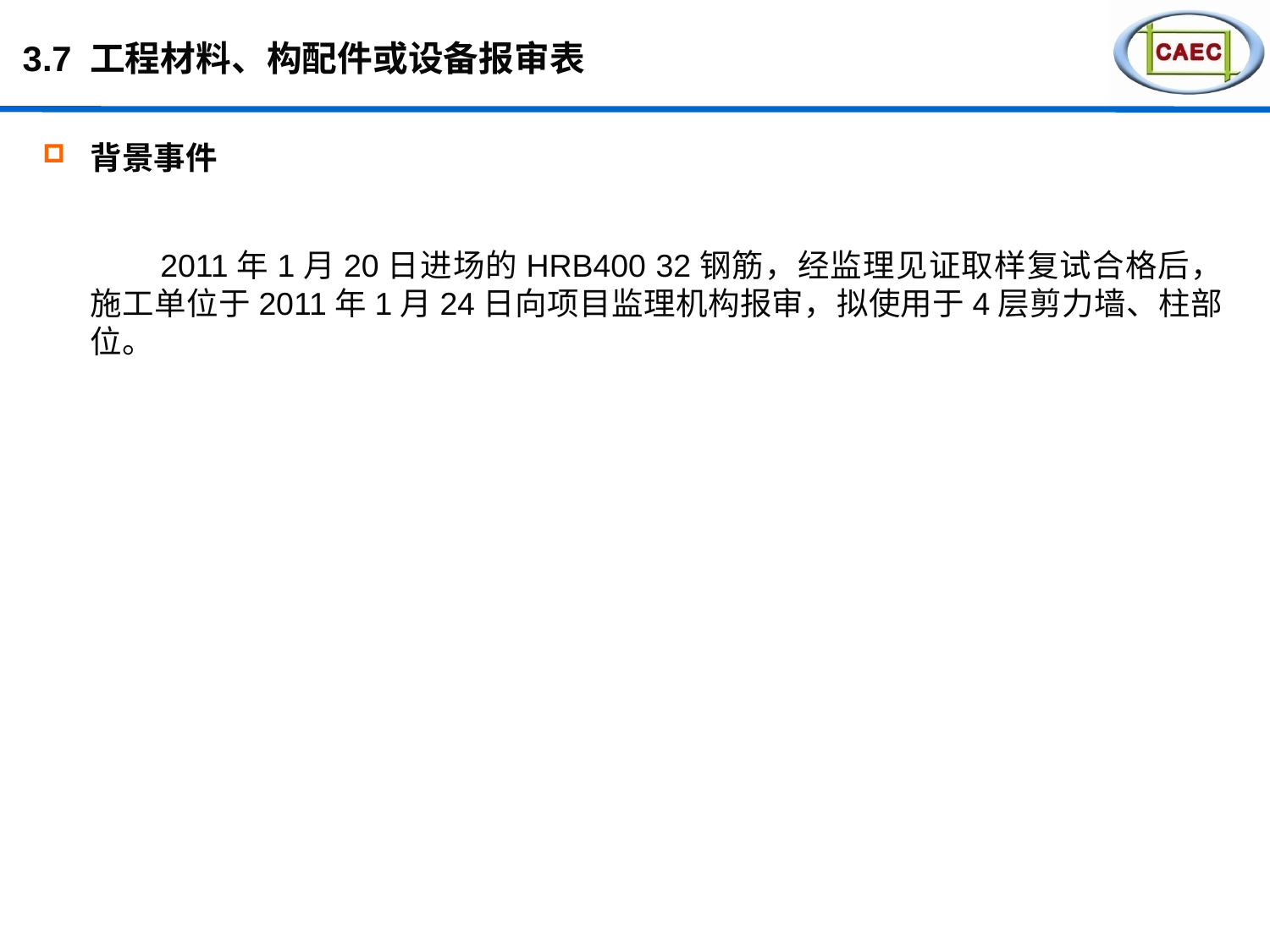

# 3.7 工程材料、构配件或设备报审表
背景事件

2011年1月20日进场的HRB400 32钢筋，经监理见证取样复试合格后，施工单位于2011年1月24日向项目监理机构报审，拟使用于4层剪力墙、柱部位。